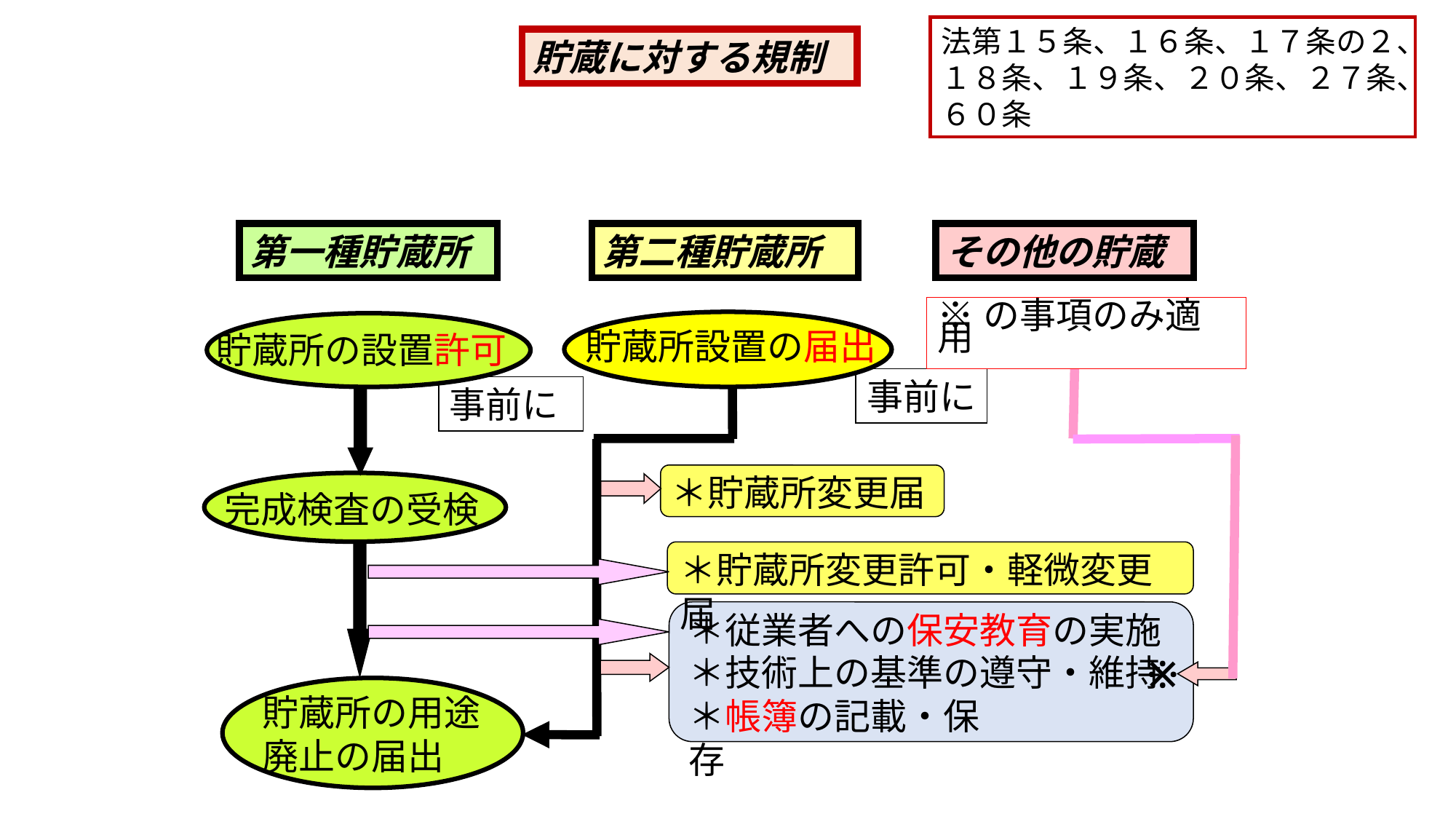

法第１５条、１６条、１７条の２、１８条、１９条、２０条、２７条、６０条
貯蔵に対する規制
第一種貯蔵所
第二種貯蔵所
その他の貯蔵
※の事項のみ適用

貯蔵所設置の届出
貯蔵所の設置許可
事前に
事前に

＊貯蔵所変更届

完成検査の受検

＊貯蔵所変更許可・軽微変更届

＊従業者への保安教育の実施

＊技術上の基準の遵守・維持
※

貯蔵所の用途廃止の届出
＊帳簿の記載・保存